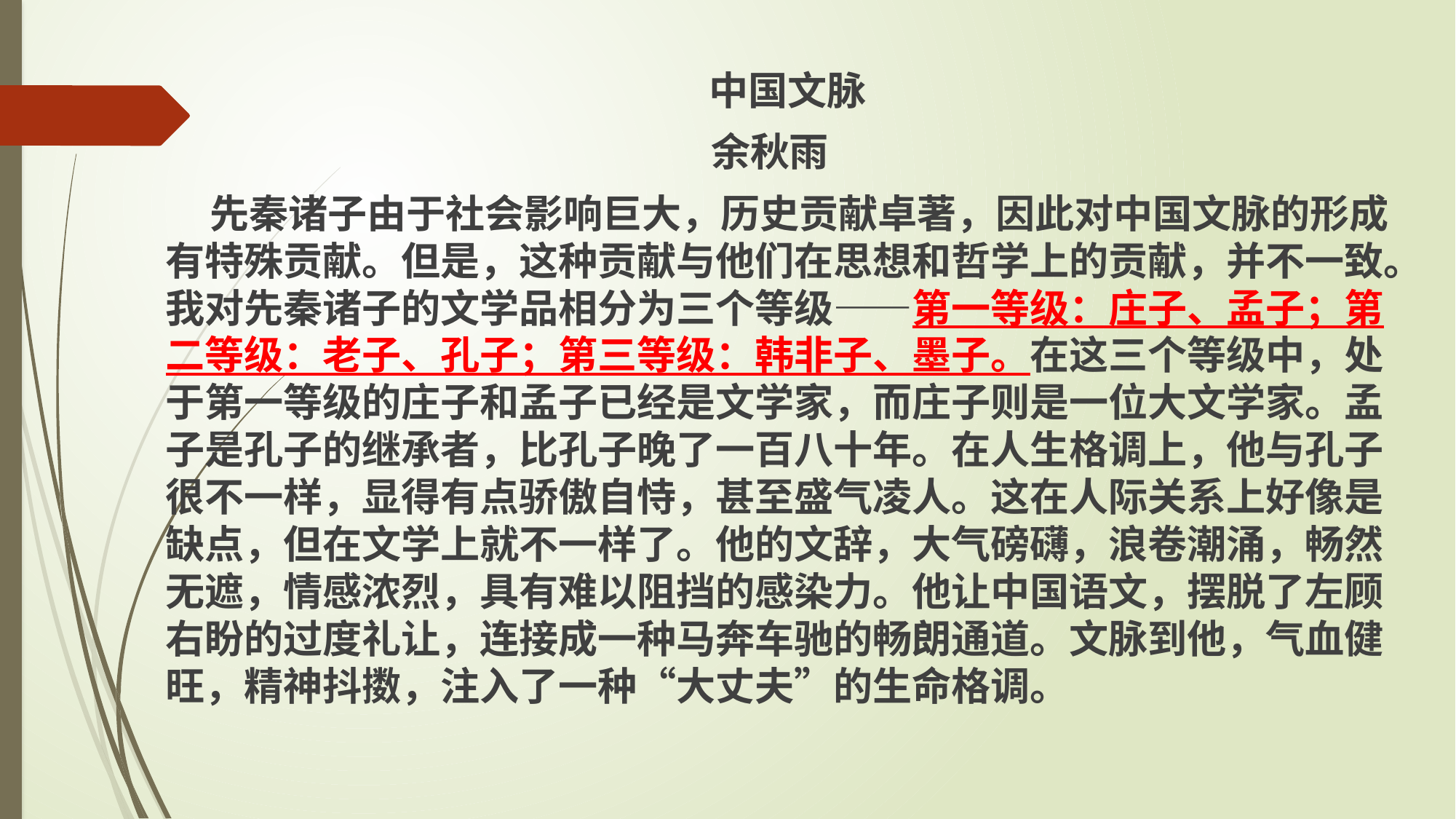

中国文脉
余秋雨
    先秦诸子由于社会影响巨大，历史贡献卓著，因此对中国文脉的形成有特殊贡献。但是，这种贡献与他们在思想和哲学上的贡献，并不一致。我对先秦诸子的文学品相分为三个等级——第一等级：庄子、孟子；第二等级：老子、孔子；第三等级：韩非子、墨子。在这三个等级中，处于第一等级的庄子和孟子已经是文学家，而庄子则是一位大文学家。孟子是孔子的继承者，比孔子晚了一百八十年。在人生格调上，他与孔子很不一样，显得有点骄傲自恃，甚至盛气凌人。这在人际关系上好像是缺点，但在文学上就不一样了。他的文辞，大气磅礴，浪卷潮涌，畅然无遮，情感浓烈，具有难以阻挡的感染力。他让中国语文，摆脱了左顾右盼的过度礼让，连接成一种马奔车驰的畅朗通道。文脉到他，气血健旺，精神抖擞，注入了一种“大丈夫”的生命格调。